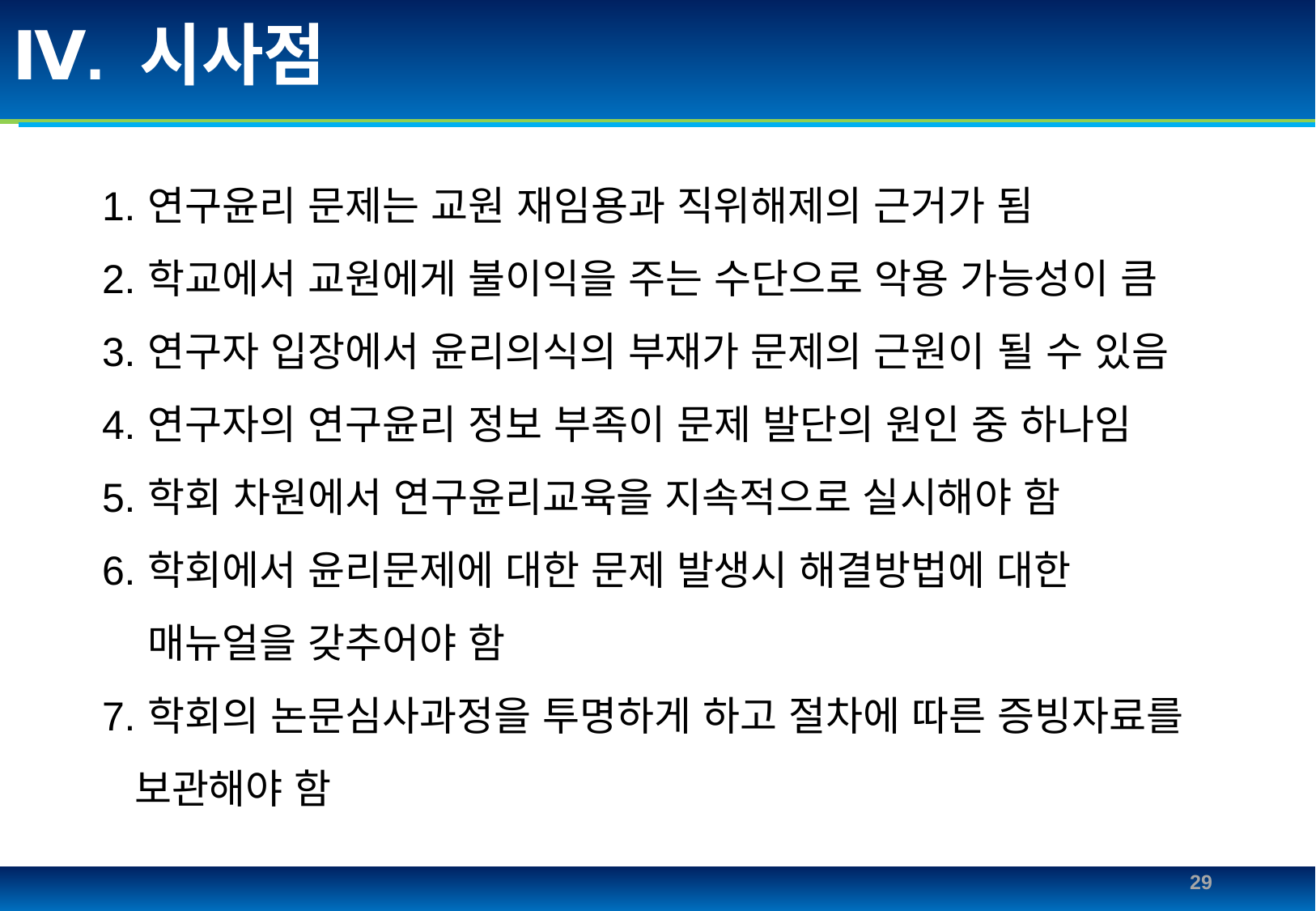

# Ⅳ. 시사점
연구윤리 문제는 교원 재임용과 직위해제의 근거가 됨
학교에서 교원에게 불이익을 주는 수단으로 악용 가능성이 큼
연구자 입장에서 윤리의식의 부재가 문제의 근원이 될 수 있음
연구자의 연구윤리 정보 부족이 문제 발단의 원인 중 하나임
학회 차원에서 연구윤리교육을 지속적으로 실시해야 함
학회에서 윤리문제에 대한 문제 발생시 해결방법에 대한 매뉴얼을 갖추어야 함
학회의 논문심사과정을 투명하게 하고 절차에 따른 증빙자료를
  보관해야 함
29
Silla university